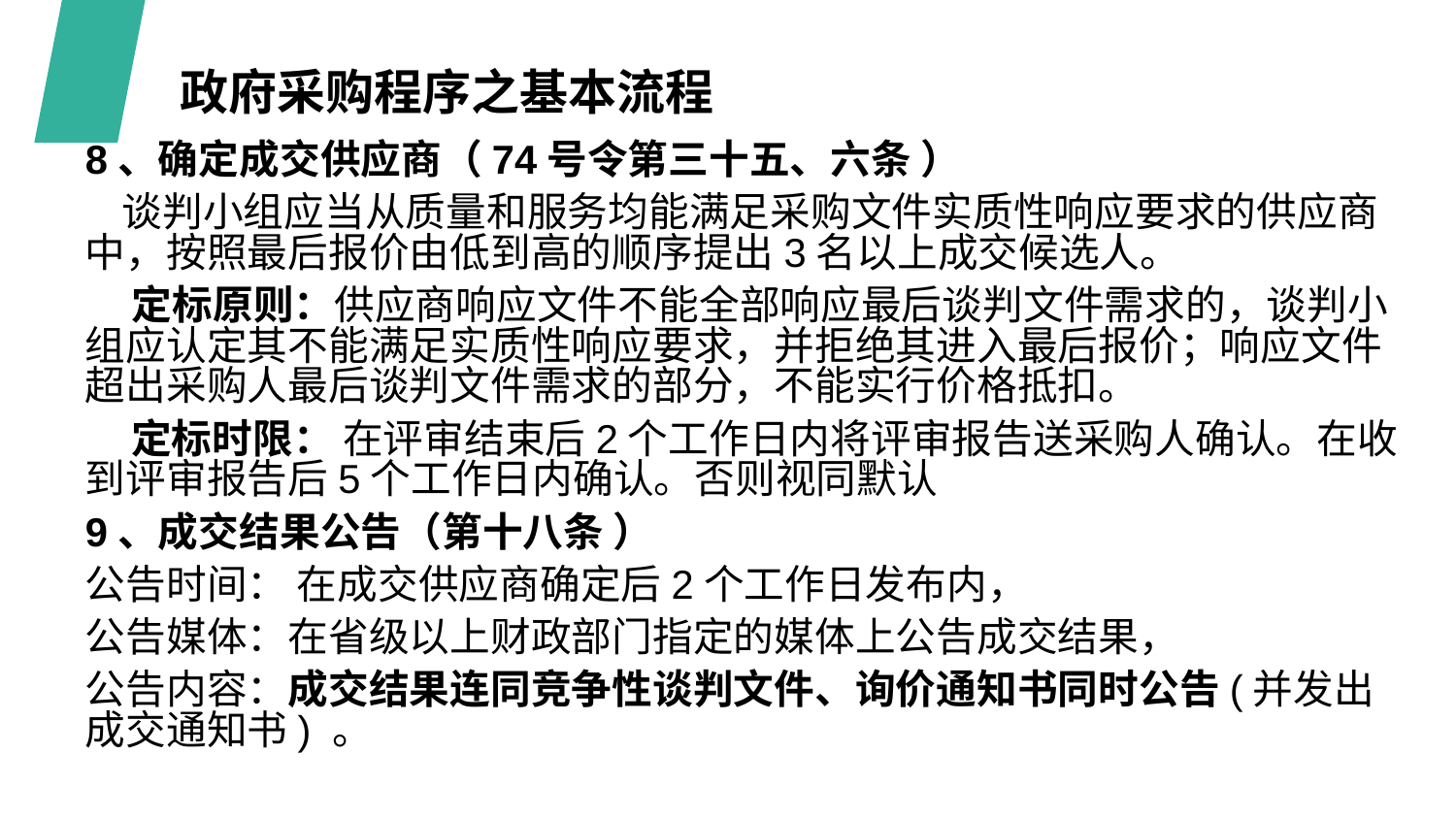

政府采购程序之基本流程
8、确定成交供应商（74号令第三十五、六条 ）
   谈判小组应当从质量和服务均能满足采购文件实质性响应要求的供应商中，按照最后报价由低到高的顺序提出3名以上成交候选人。
    定标原则：供应商响应文件不能全部响应最后谈判文件需求的，谈判小组应认定其不能满足实质性响应要求，并拒绝其进入最后报价；响应文件超出采购人最后谈判文件需求的部分，不能实行价格抵扣。
    定标时限： 在评审结束后2个工作日内将评审报告送采购人确认。在收到评审报告后5个工作日内确认。否则视同默认
9、成交结果公告（第十八条 ）
公告时间： 在成交供应商确定后2个工作日发布内，
公告媒体：在省级以上财政部门指定的媒体上公告成交结果，
公告内容：成交结果连同竞争性谈判文件、询价通知书同时公告(并发出成交通知书) 。